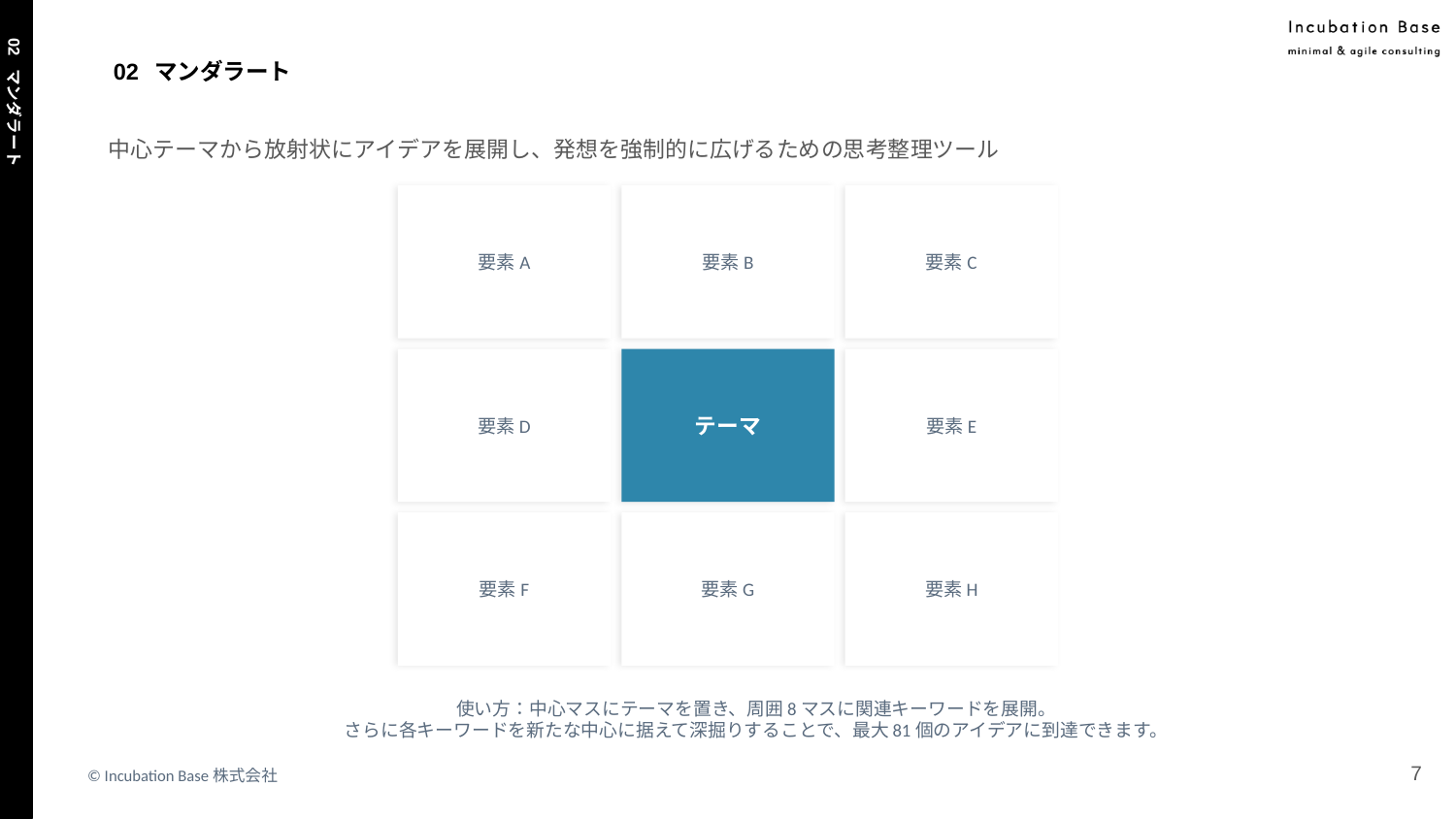

# 02  マンダラート
中心テーマから放射状にアイデアを展開し、発想を強制的に広げるための思考整理ツール

要素A

要素B

要素C

要素D

テーマ

要素E
02  マンダラート

要素F

要素G

要素H
使い方：中心マスにテーマを置き、周囲8マスに関連キーワードを展開。
さらに各キーワードを新たな中心に据えて深掘りすることで、最大81個のアイデアに到達できます。
7
© Incubation Base株式会社